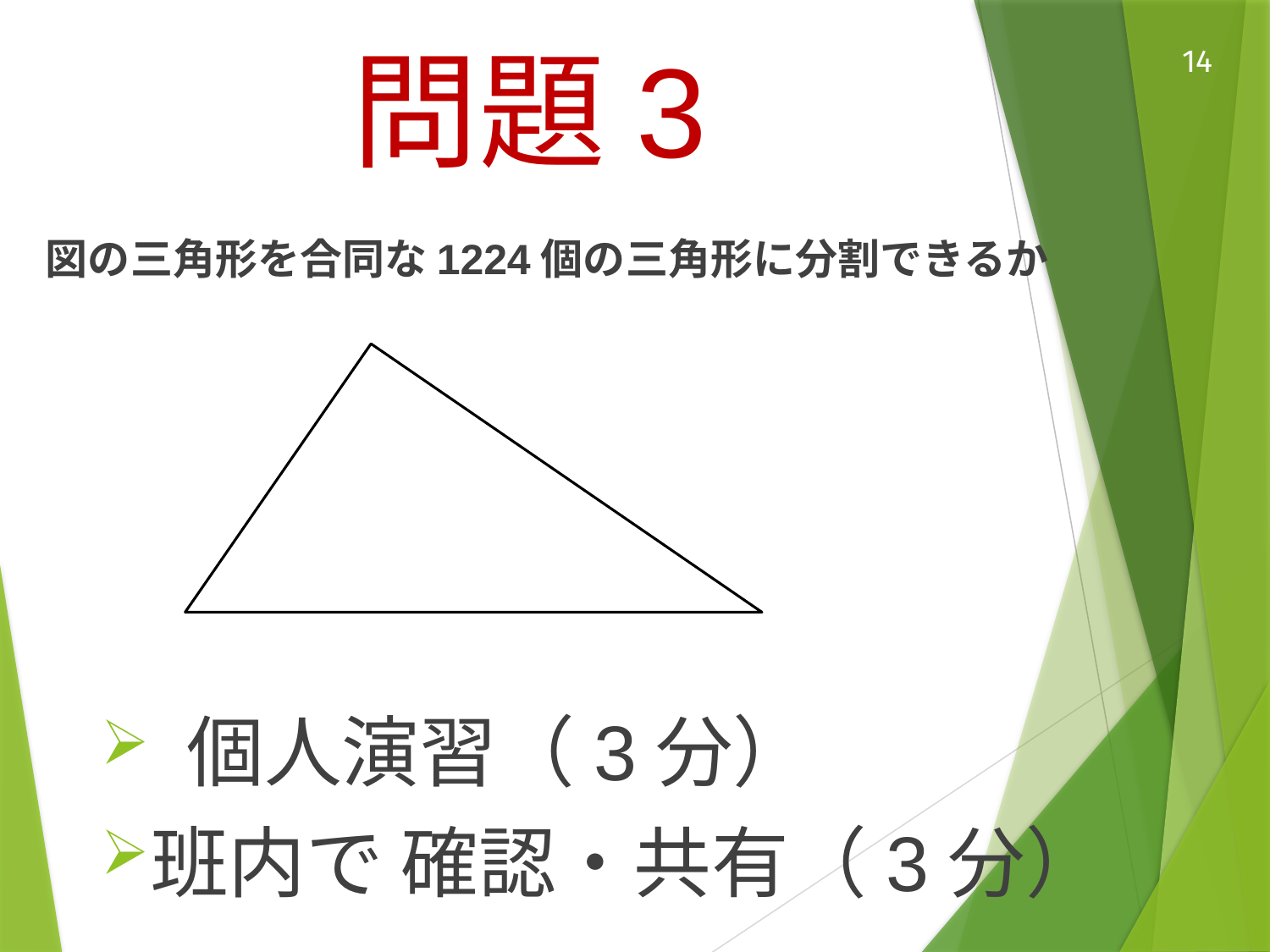

# 問題3
図の三角形を合同な1224個の三角形に分割できるか

 個人演習（3分）
班内で 確認・共有（3分）